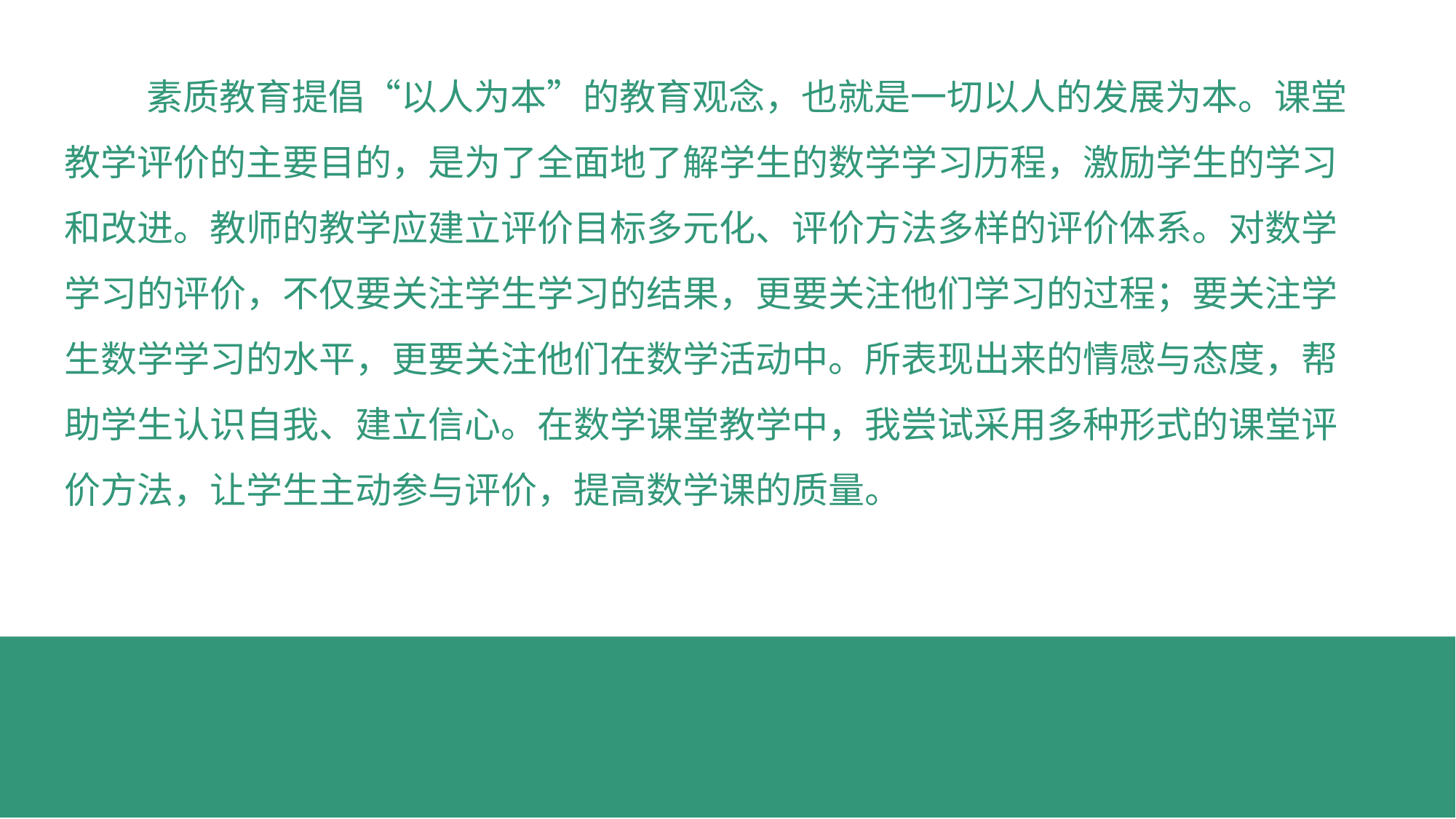

素质教育提倡“以人为本”的教育观念，也就是一切以人的发展为本。课堂教学评价的主要目的，是为了全面地了解学生的数学学习历程，激励学生的学习和改进。教师的教学应建立评价目标多元化、评价方法多样的评价体系。对数学学习的评价，不仅要关注学生学习的结果，更要关注他们学习的过程；要关注学生数学学习的水平，更要关注他们在数学活动中。所表现出来的情感与态度，帮助学生认识自我、建立信心。在数学课堂教学中，我尝试采用多种形式的课堂评价方法，让学生主动参与评价，提高数学课的质量。